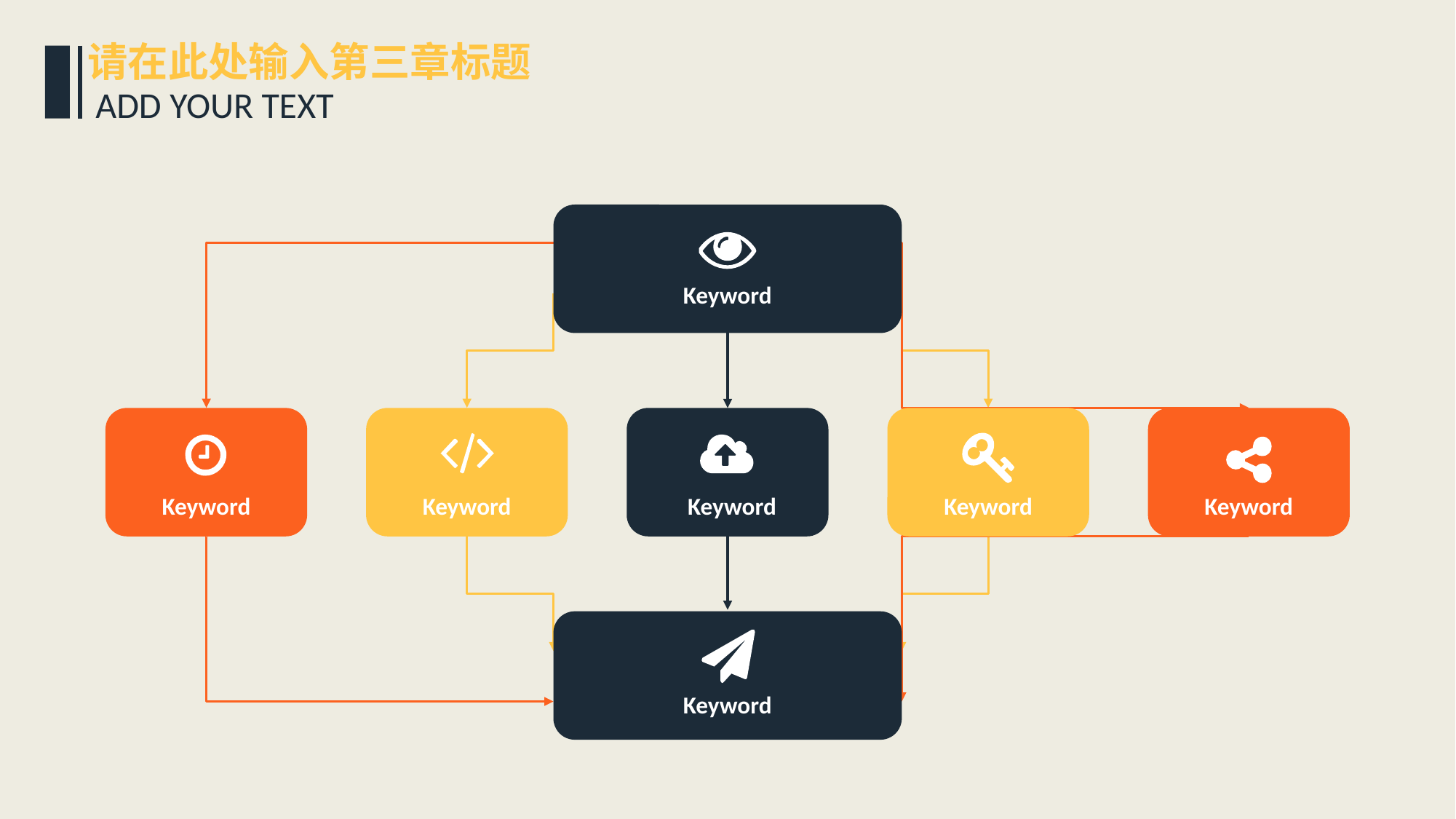

请在此处输入第三章标题

ADD YOUR TEXT

Keyword

Keyword

Keyword

Keyword

Keyword

Keyword

Keyword